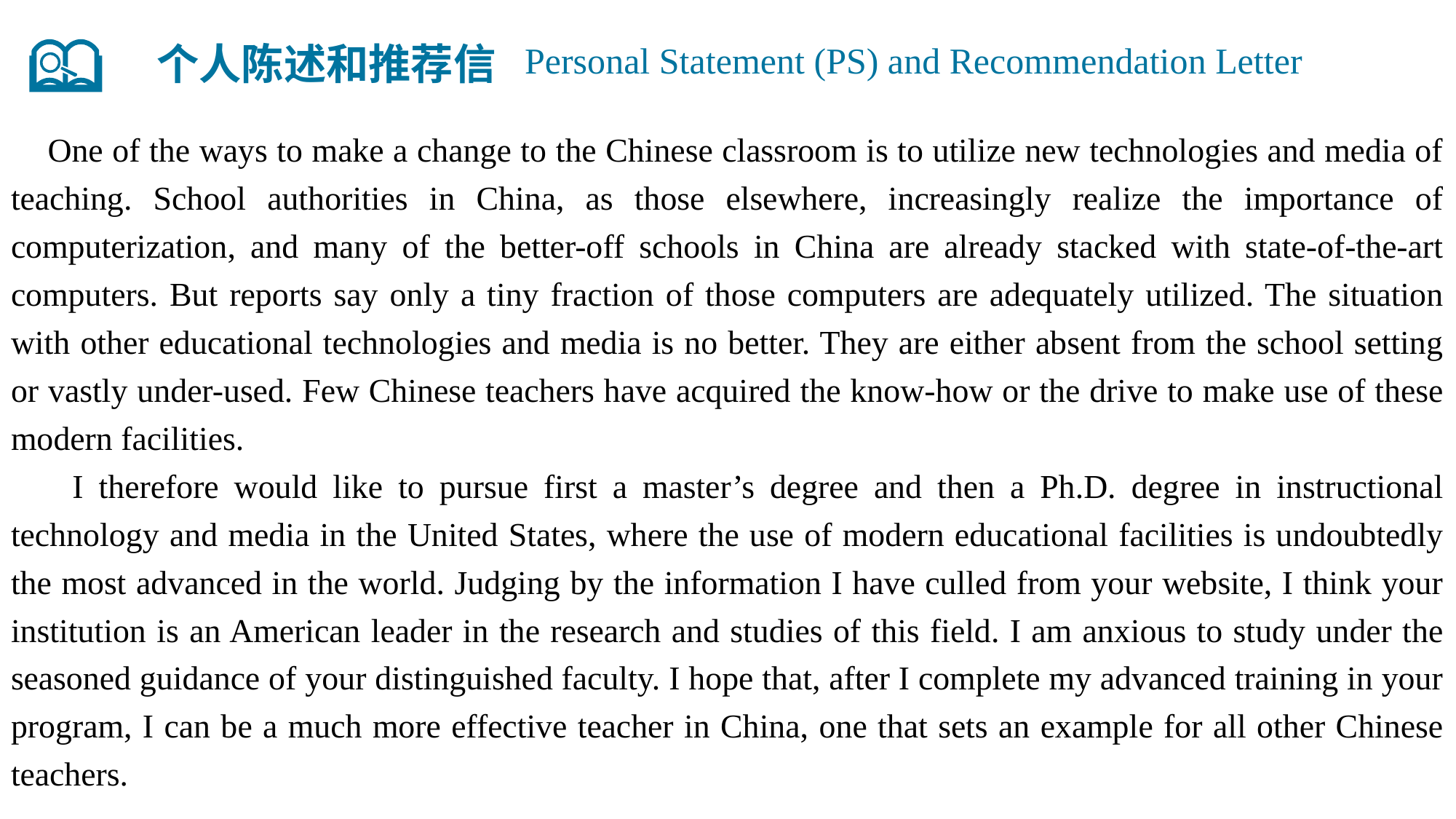

个人陈述和推荐信
Personal Statement (PS) and Recommendation Letter
    One of the ways to make a change to the Chinese classroom is to utilize new technologies and media of teaching. School authorities in China, as those elsewhere, increasingly realize the importance of computerization, and many of the better-off schools in China are already stacked with state-of-the-art computers. But reports say only a tiny fraction of those computers are adequately utilized. The situation with other educational technologies and media is no better. They are either absent from the school setting or vastly under-used. Few Chinese teachers have acquired the know-how or the drive to make use of these modern facilities.
    I therefore would like to pursue first a master’s degree and then a Ph.D. degree in instructional technology and media in the United States, where the use of modern educational facilities is undoubtedly the most advanced in the world. Judging by the information I have culled from your website, I think your institution is an American leader in the research and studies of this field. I am anxious to study under the seasoned guidance of your distinguished faculty. I hope that, after I complete my advanced training in your program, I can be a much more effective teacher in China, one that sets an example for all other Chinese teachers.